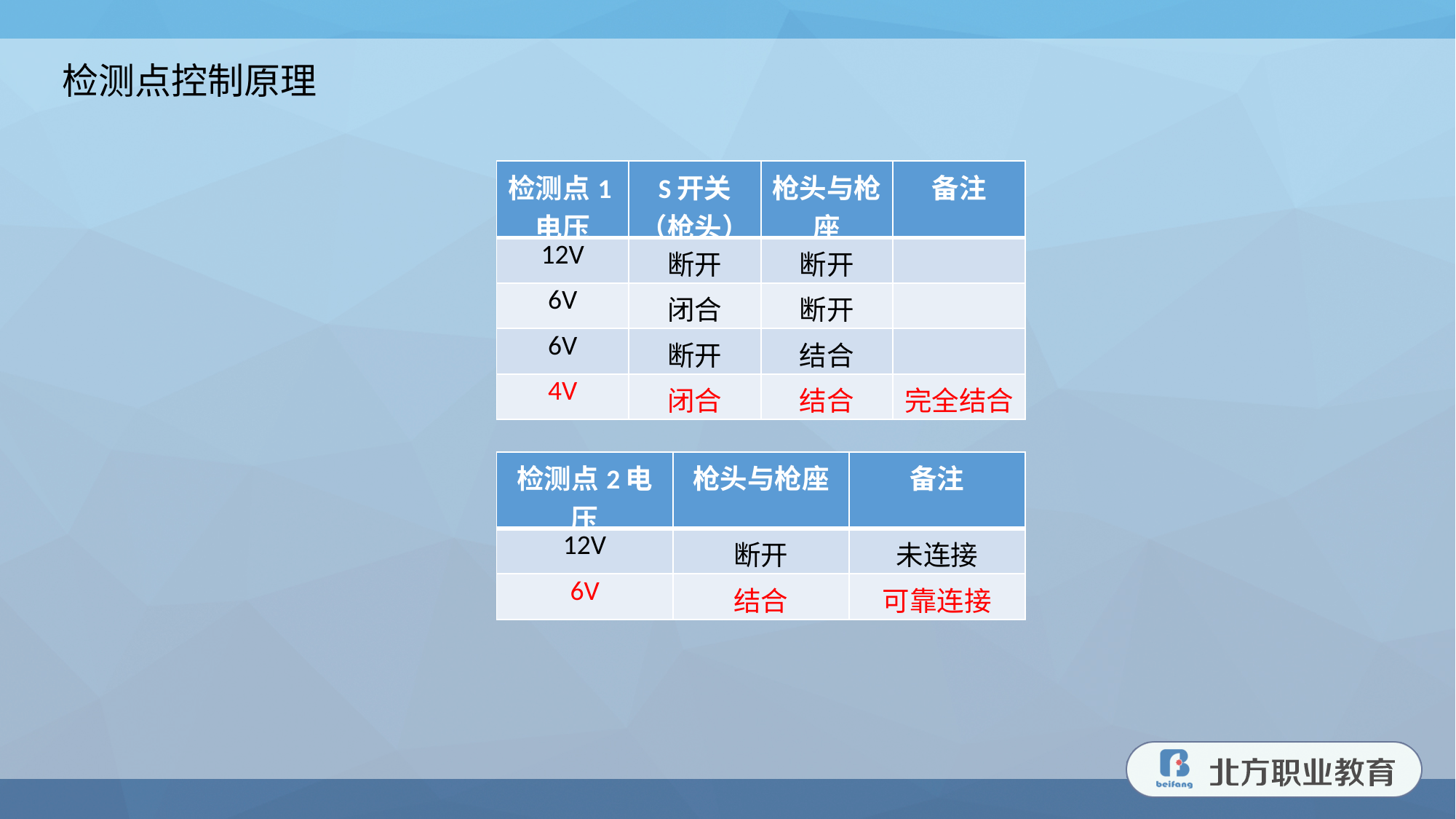

检测点控制原理
| 检测点1电压 | S开关（枪头） | 枪头与枪座 | 备注 |
| --- | --- | --- | --- |
| 12V | 断开 | 断开 |  |
| 6V | 闭合 | 断开 |  |
| 6V | 断开 | 结合 |  |
| 4V | 闭合 | 结合 | 完全结合 |
| 检测点2电压 | 枪头与枪座 | 备注 |
| --- | --- | --- |
| 12V | 断开 | 未连接 |
| 6V | 结合 | 可靠连接 |